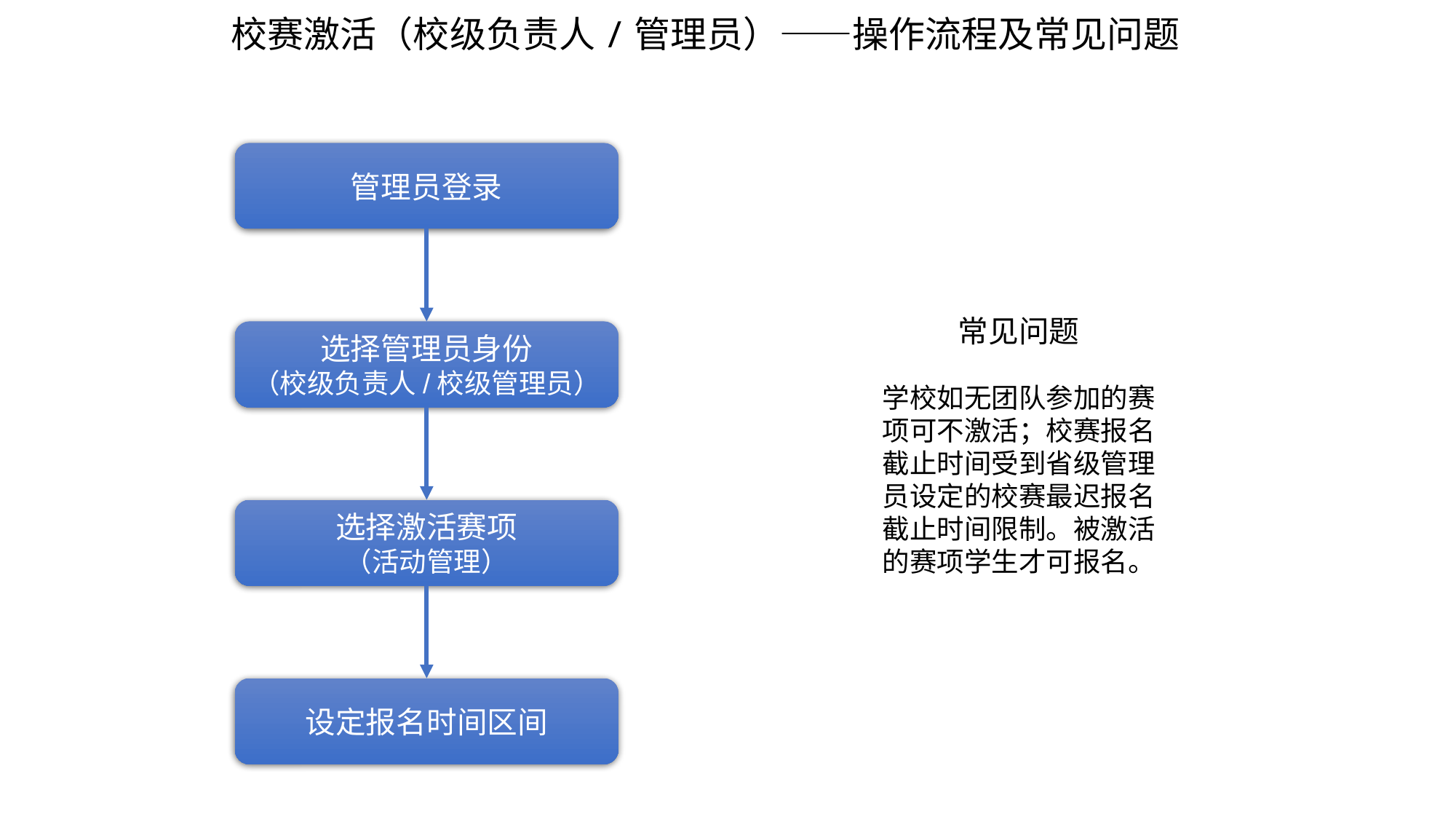

校赛激活（校级负责人/管理员）——操作流程及常见问题
管理员登录
常见问题
学校如无团队参加的赛项可不激活；校赛报名截止时间受到省级管理员设定的校赛最迟报名截止时间限制。被激活的赛项学生才可报名。
选择管理员身份
（校级负责人/校级管理员）
选择激活赛项
（活动管理）
设定报名时间区间